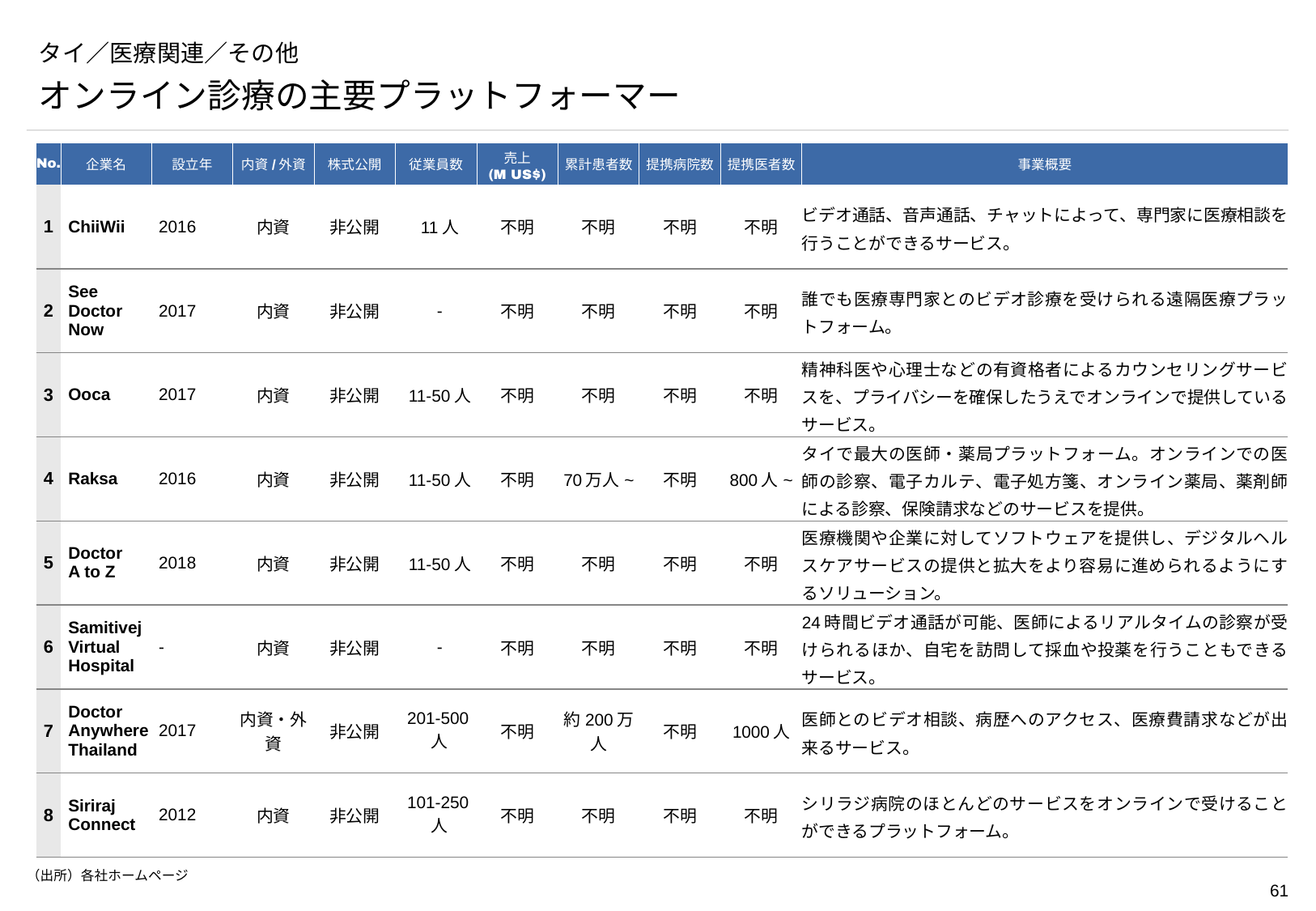

# タイ／医療関連／その他
オンライン診療の主要プラットフォーマー
| No. | 企業名 | 設立年 | 内資/外資 | 株式公開 | 従業員数 | 売上 (M US$) | 累計患者数 | 提携病院数 | 提携医者数 | 事業概要 |
| --- | --- | --- | --- | --- | --- | --- | --- | --- | --- | --- |
| 1 | ChiiWii | 2016 | 内資 | 非公開 | 11人 | 不明 | 不明 | 不明 | 不明 | ビデオ通話、音声通話、チャットによって、専門家に医療相談を行うことができるサービス。 |
| 2 | See Doctor Now | 2017 | 内資 | 非公開 | - | 不明 | 不明 | 不明 | 不明 | 誰でも医療専門家とのビデオ診療を受けられる遠隔医療プラットフォーム。 |
| 3 | Ooca | 2017 | 内資 | 非公開 | 11-50人 | 不明 | 不明 | 不明 | 不明 | 精神科医や心理士などの有資格者によるカウンセリングサービスを、プライバシーを確保したうえでオンラインで提供しているサービス。 |
| 4 | Raksa | 2016 | 内資 | 非公開 | 11-50人 | 不明 | 70万人~ | 不明 | 800人~ | タイで最大の医師・薬局プラットフォーム。オンラインでの医師の診察、電子カルテ、電子処方箋、オンライン薬局、薬剤師による診察、保険請求などのサービスを提供。 |
| 5 | Doctor A to Z | 2018 | 内資 | 非公開 | 11-50人 | 不明 | 不明 | 不明 | 不明 | 医療機関や企業に対してソフトウェアを提供し、デジタルヘルスケアサービスの提供と拡大をより容易に進められるようにするソリューション。 |
| 6 | Samitivej Virtual Hospital | - | 内資 | 非公開 | - | 不明 | 不明 | 不明 | 不明 | 24時間ビデオ通話が可能、医師によるリアルタイムの診察が受けられるほか、自宅を訪問して採血や投薬を行うこともできるサービス。 |
| 7 | Doctor Anywhere Thailand | 2017 | 内資・外資 | 非公開 | 201-500人 | 不明 | 約200万人 | 不明 | 1000人 | 医師とのビデオ相談、病歴へのアクセス、医療費請求などが出来るサービス。 |
| 8 | Siriraj Connect | 2012 | 内資 | 非公開 | 101-250人 | 不明 | 不明 | 不明 | 不明 | シリラジ病院のほとんどのサービスをオンラインで受けることができるプラットフォーム。 |
（出所）各社ホームページ